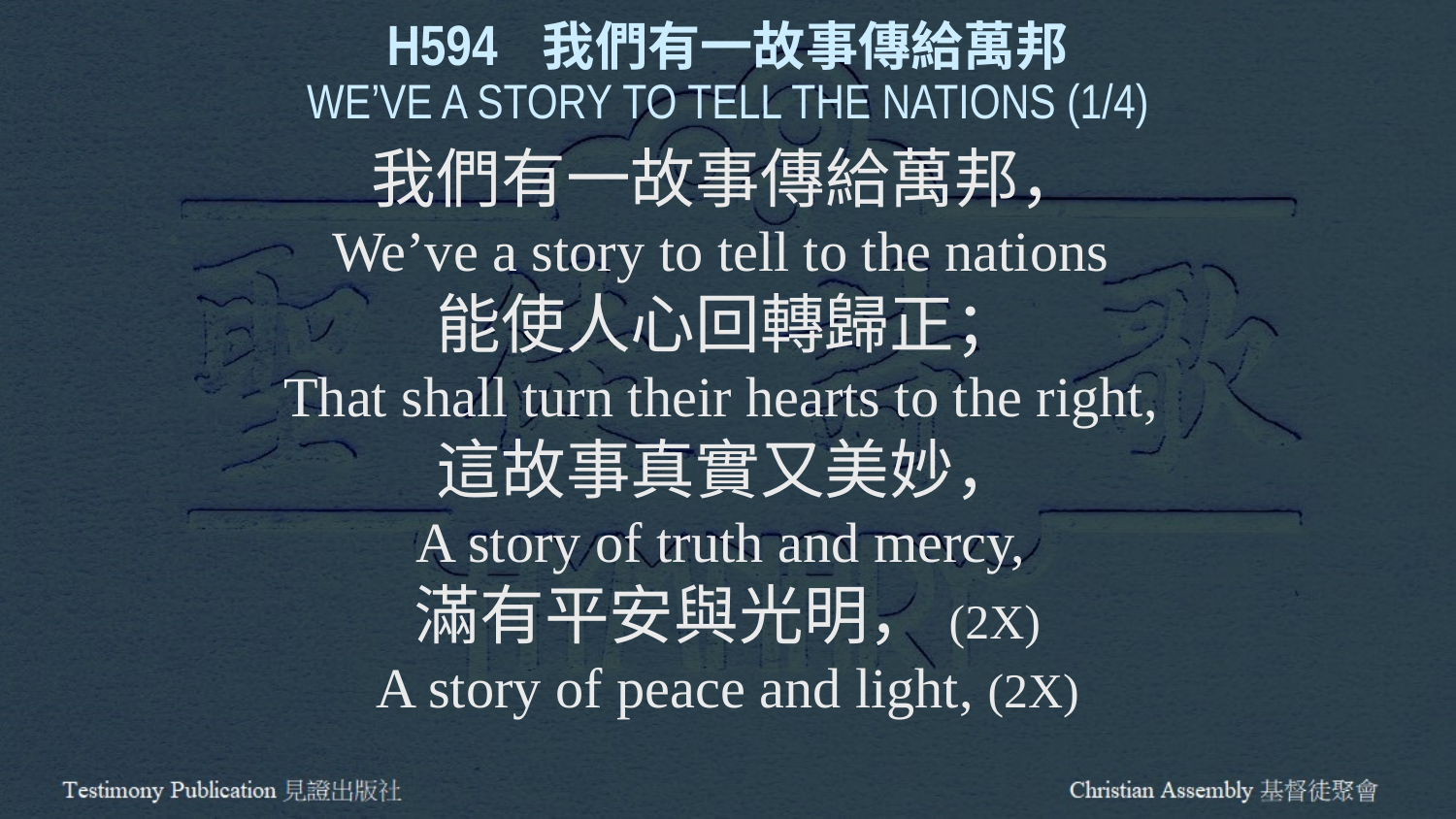

H594  我們有一故事傳給萬邦
WE’VE A STORY TO TELL THE NATIONS (1/4)
我們有一故事傳給萬邦，
We’ve a story to tell to the nations
能使人心回轉歸正；
That shall turn their hearts to the right,
這故事真實又美妙，
A story of truth and mercy,
滿有平安與光明，(2X)
A story of peace and light, (2X)